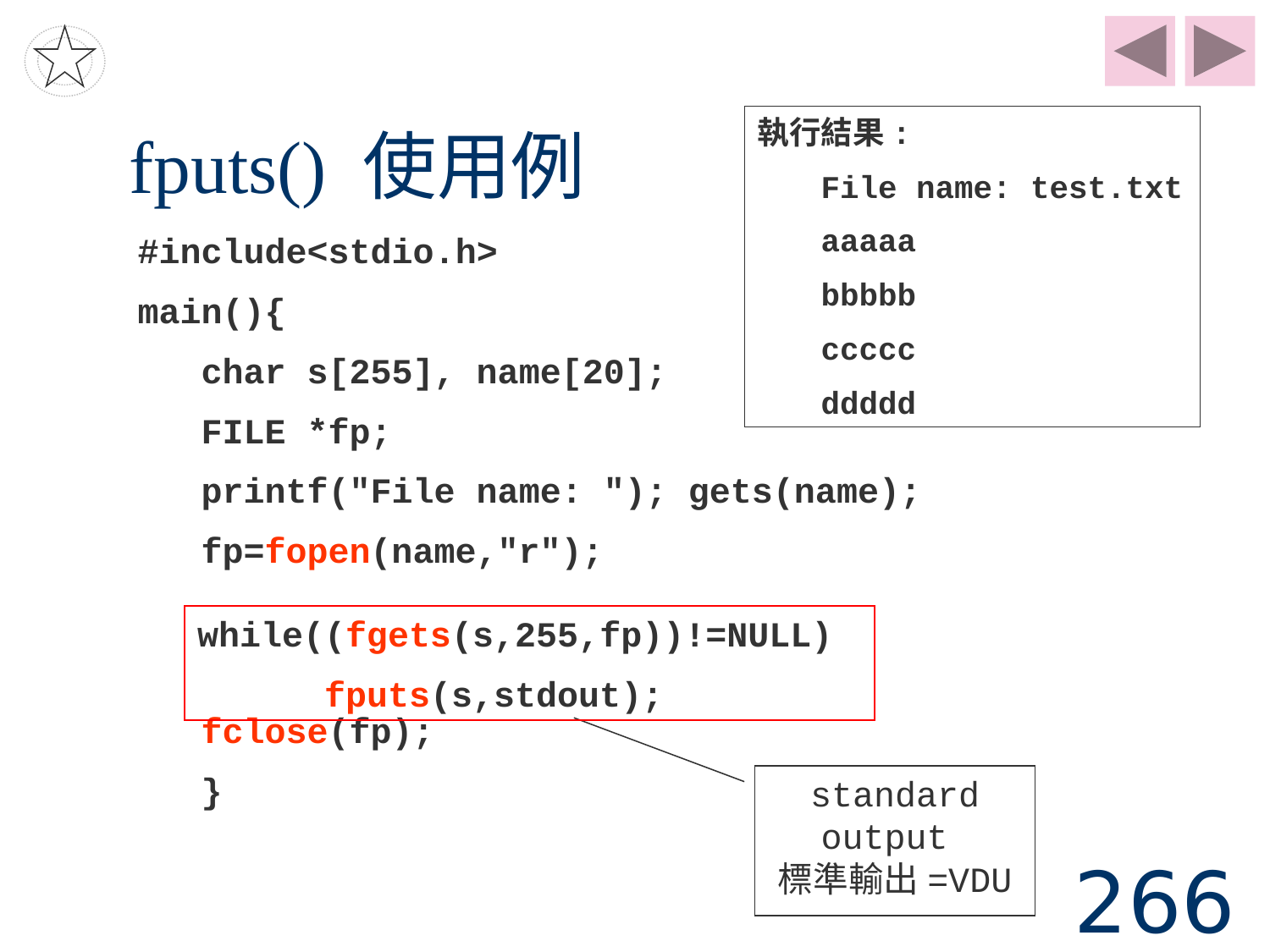

# fputs() 使用例
執行結果:
File name: test.txt
aaaaa
bbbbb
ccccc
ddddd
#include<stdio.h>
main(){
char s[255], name[20];
FILE *fp;
printf("File name: "); gets(name);
fp=fopen(name,"r");

fclose(fp);
}
while((fgets(s,255,fp))!=NULL)
	fputs(s,stdout);
standard output
標準輸出=VDU
266